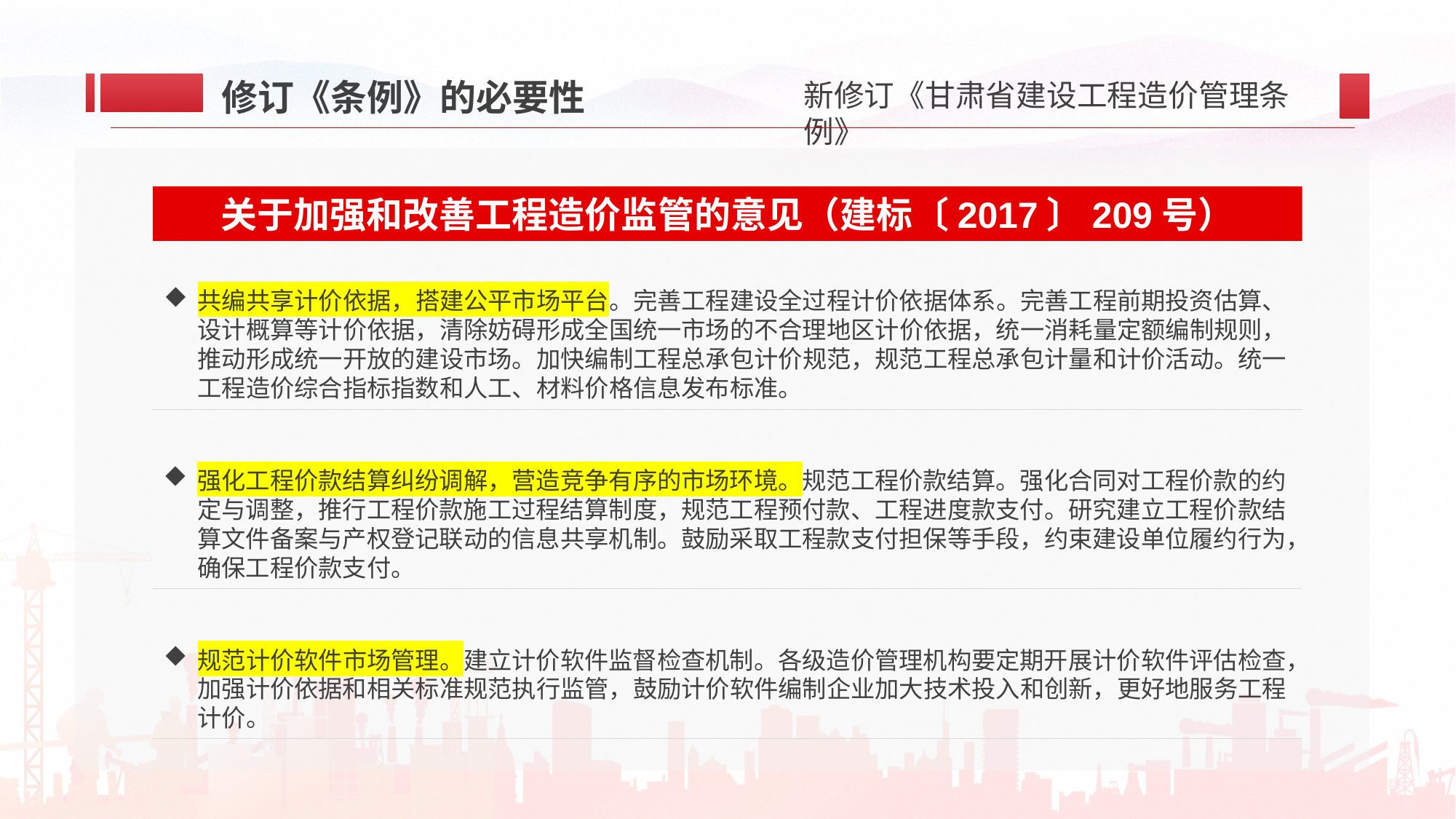

修订《条例》的必要性
关于加强和改善工程造价监管的意见（建标〔2017〕209号）
共编共享计价依据，搭建公平市场平台。完善工程建设全过程计价依据体系。完善工程前期投资估算、设计概算等计价依据，清除妨碍形成全国统一市场的不合理地区计价依据，统一消耗量定额编制规则，推动形成统一开放的建设市场。加快编制工程总承包计价规范，规范工程总承包计量和计价活动。统一工程造价综合指标指数和人工、材料价格信息发布标准。
强化工程价款结算纠纷调解，营造竞争有序的市场环境。规范工程价款结算。强化合同对工程价款的约定与调整，推行工程价款施工过程结算制度，规范工程预付款、工程进度款支付。研究建立工程价款结算文件备案与产权登记联动的信息共享机制。鼓励采取工程款支付担保等手段，约束建设单位履约行为，确保工程价款支付。
规范计价软件市场管理。建立计价软件监督检查机制。各级造价管理机构要定期开展计价软件评估检查，加强计价依据和相关标准规范执行监管，鼓励计价软件编制企业加大技术投入和创新，更好地服务工程计价。